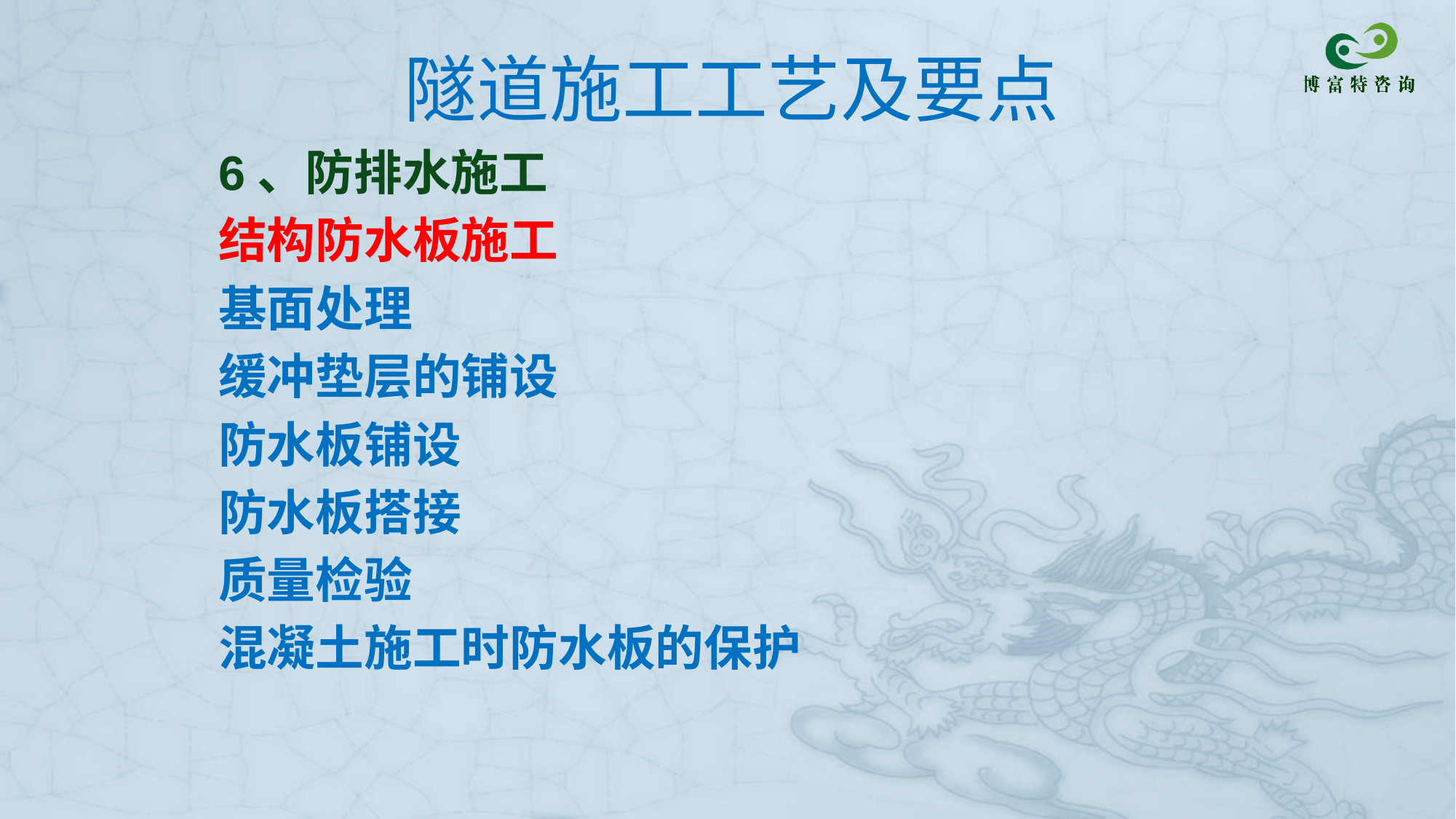

# 隧道施工工艺及要点
6、防排水施工
结构防水板施工
基面处理
缓冲垫层的铺设
防水板铺设
防水板搭接
质量检验
混凝土施工时防水板的保护